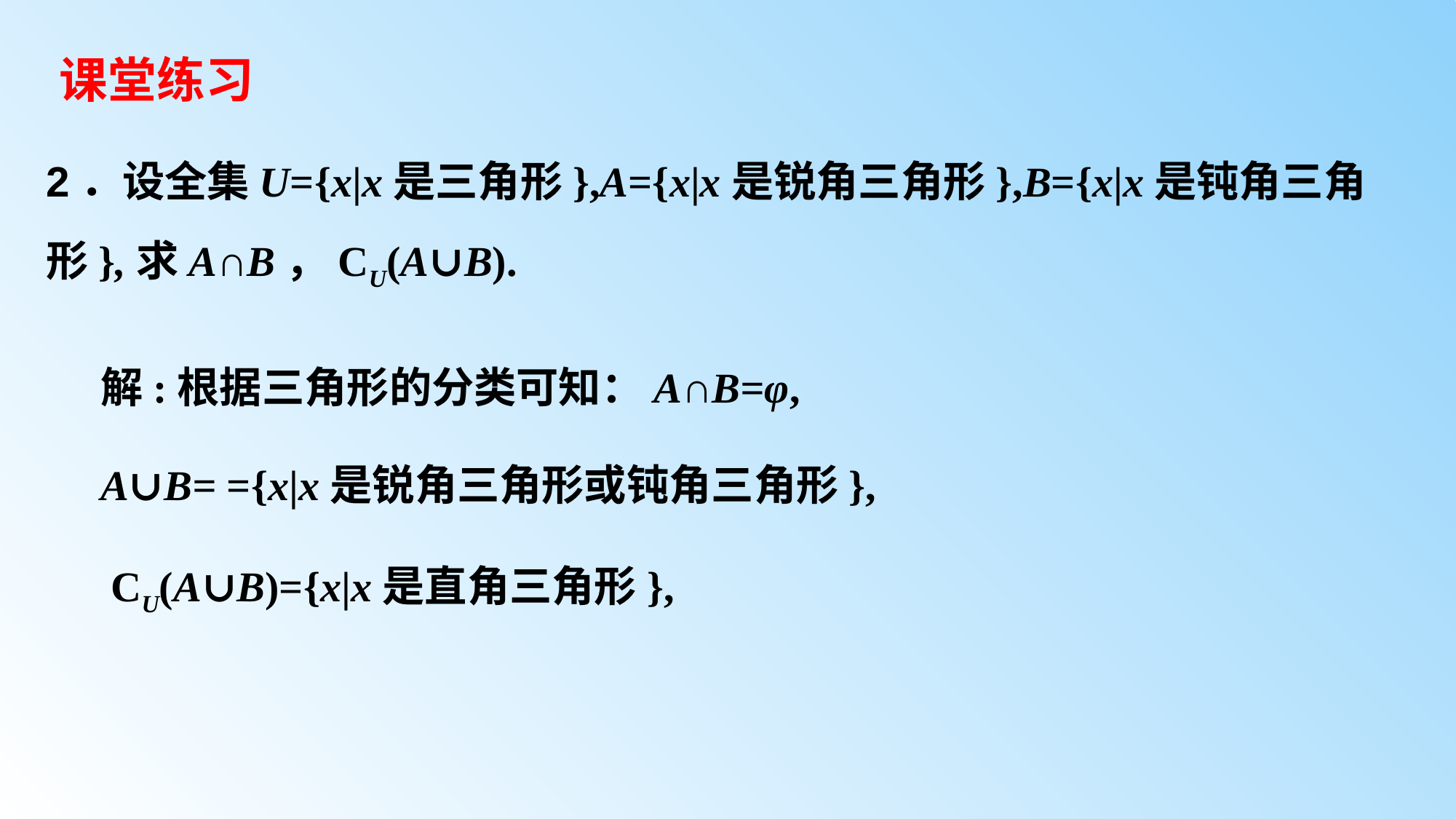

课堂练习
2．设全集U={x|x是三角形},A={x|x是锐角三角形},B={x|x是钝角三角形},求A∩B，CU(A∪B).
解:根据三角形的分类可知：A∩B=φ,
A∪B= ={x|x是锐角三角形或钝角三角形},
 CU(A∪B)={x|x是直角三角形},